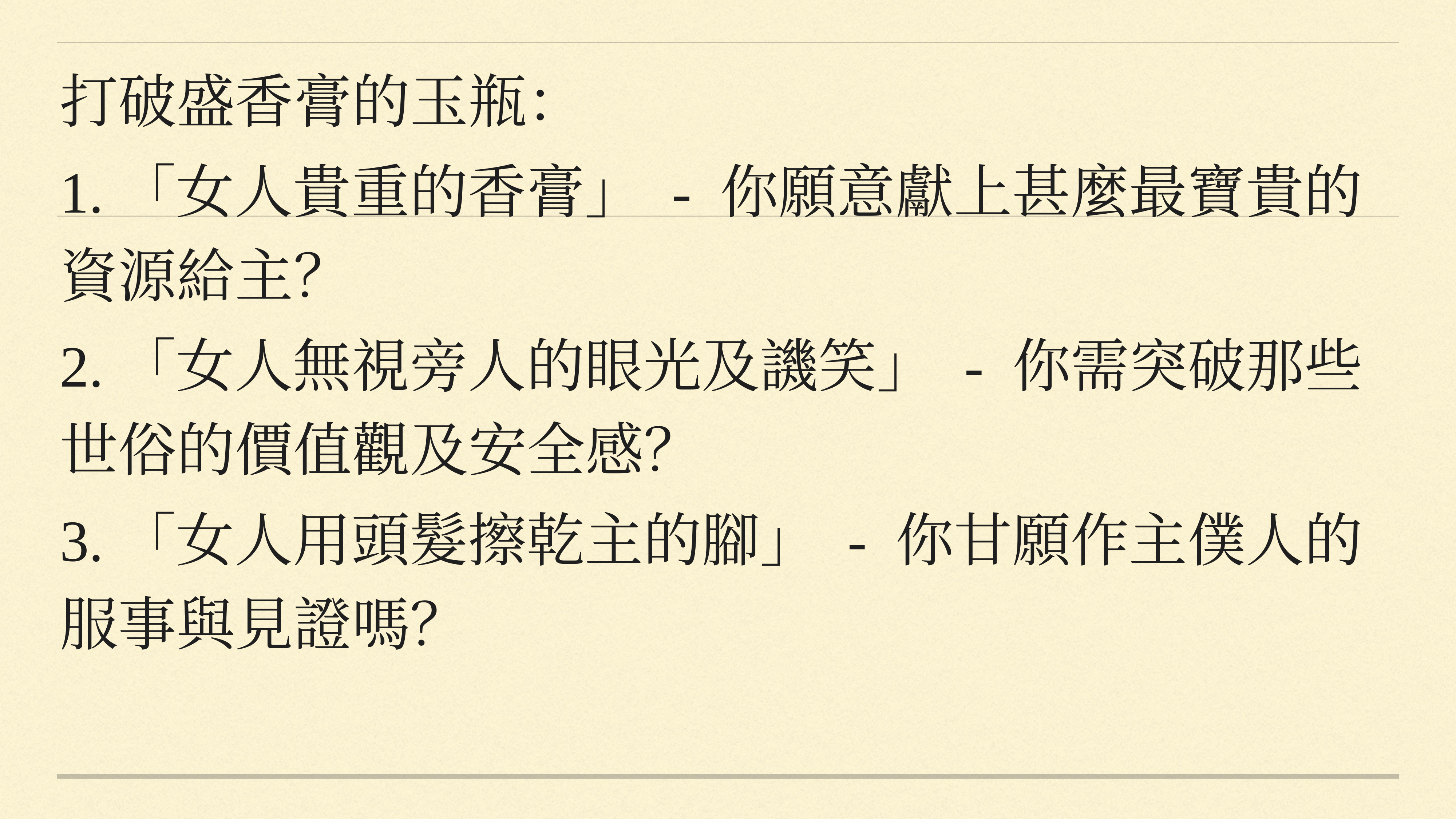

打破盛香膏的玉瓶：
1.「女人貴重的香膏」 - 你願意獻上甚麼最寶貴的資源給主？
2.「女人無視旁人的眼光及譏笑」 - 你需突破那些世俗的價值觀及安全感？
3.「女人用頭髮擦乾主的腳」 - 你甘願作主僕人的服事與見證嗎？
#